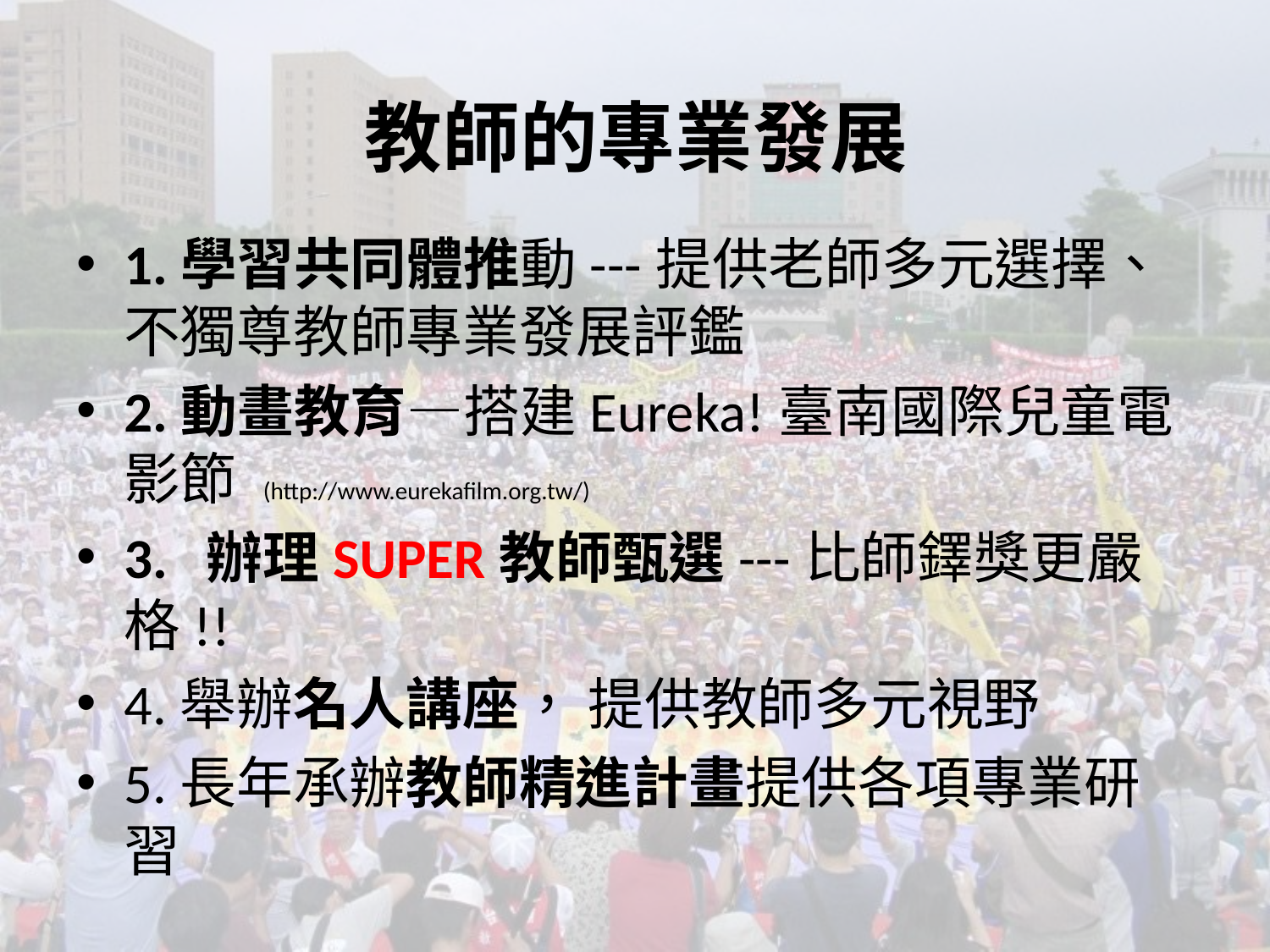

# 教師的專業發展
1.學習共同體推動---提供老師多元選擇、不獨尊教師專業發展評鑑
2.動畫教育—搭建Eureka!臺南國際兒童電影節 (http://www.eurekafilm.org.tw/)
3.  辦理SUPER教師甄選---比師鐸獎更嚴格!!
4.舉辦名人講座， 提供教師多元視野
5.長年承辦教師精進計畫提供各項專業研習